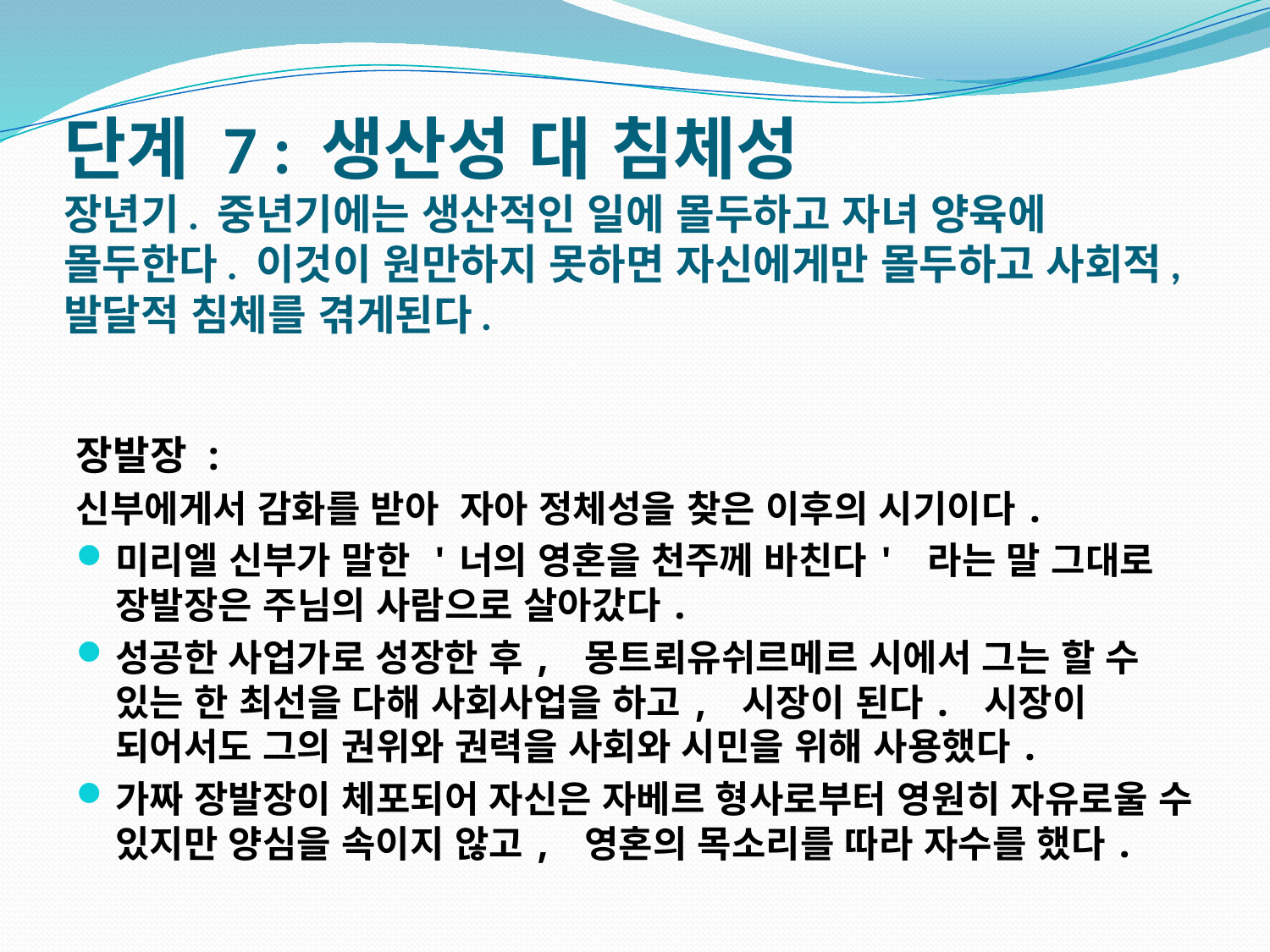

# 단계 7 : 생산성 대 침체성 장년기. 중년기에는 생산적인 일에 몰두하고 자녀 양육에 몰두한다. 이것이 원만하지 못하면 자신에게만 몰두하고 사회적, 발달적 침체를 겪게된다.
장발장 :
신부에게서 감화를 받아  자아 정체성을 찾은 이후의 시기이다.
미리엘 신부가 말한 '너의 영혼을 천주께 바친다' 라는 말 그대로 장발장은 주님의 사람으로 살아갔다.
성공한 사업가로 성장한 후, 몽트뢰유쉬르메르 시에서 그는 할 수 있는 한 최선을 다해 사회사업을 하고, 시장이 된다. 시장이 되어서도 그의 권위와 권력을 사회와 시민을 위해 사용했다.
가짜 장발장이 체포되어 자신은 자베르 형사로부터 영원히 자유로울 수 있지만 양심을 속이지 않고, 영혼의 목소리를 따라 자수를 했다.